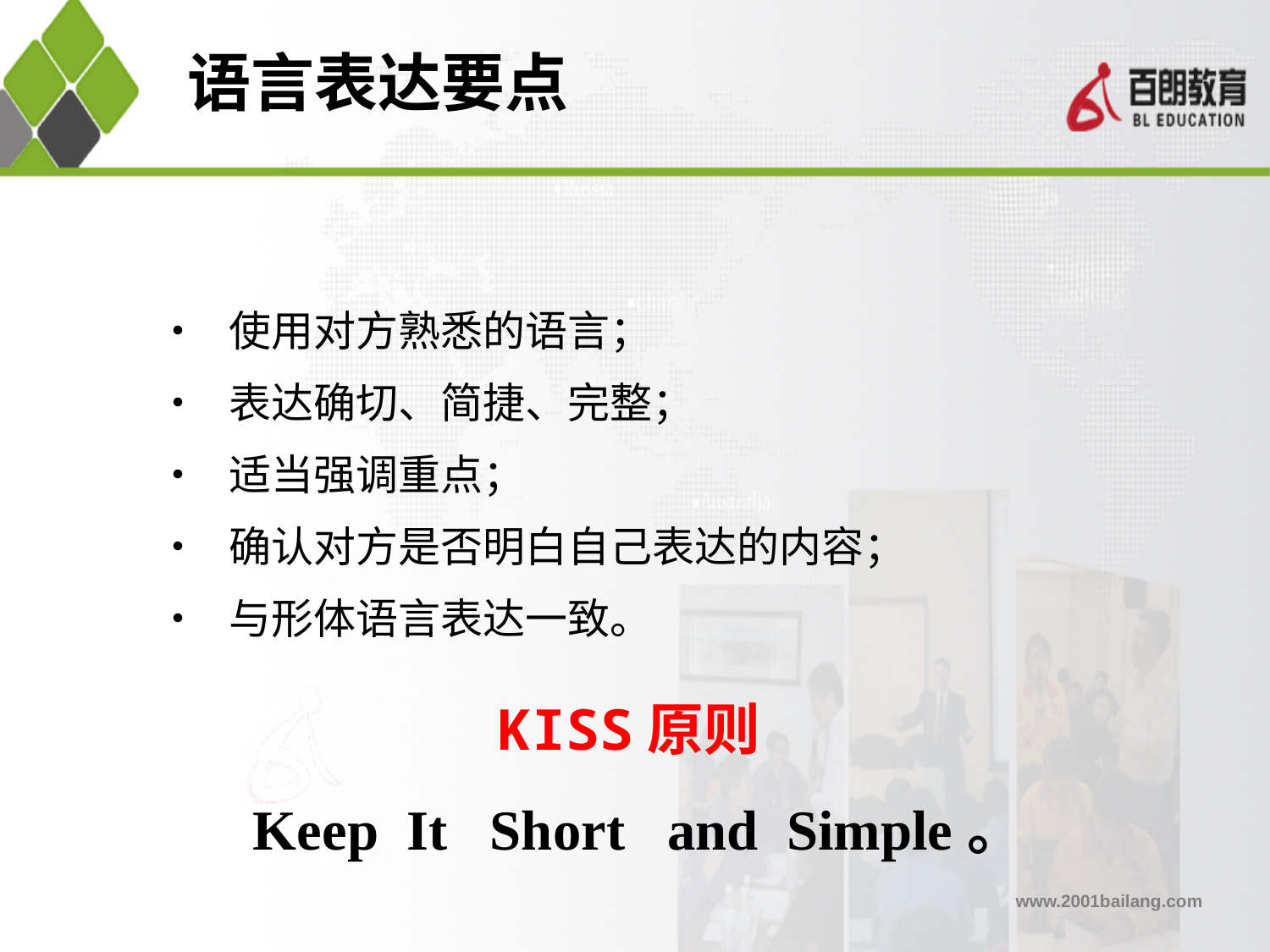

语言表达要点

•  使用对方熟悉的语言；
•  表达确切、简捷、完整；
•  适当强调重点；
•  确认对方是否明白自己表达的内容；
•  与形体语言表达一致。
  KISS原则
    Keep  It   Short   and  Simple。